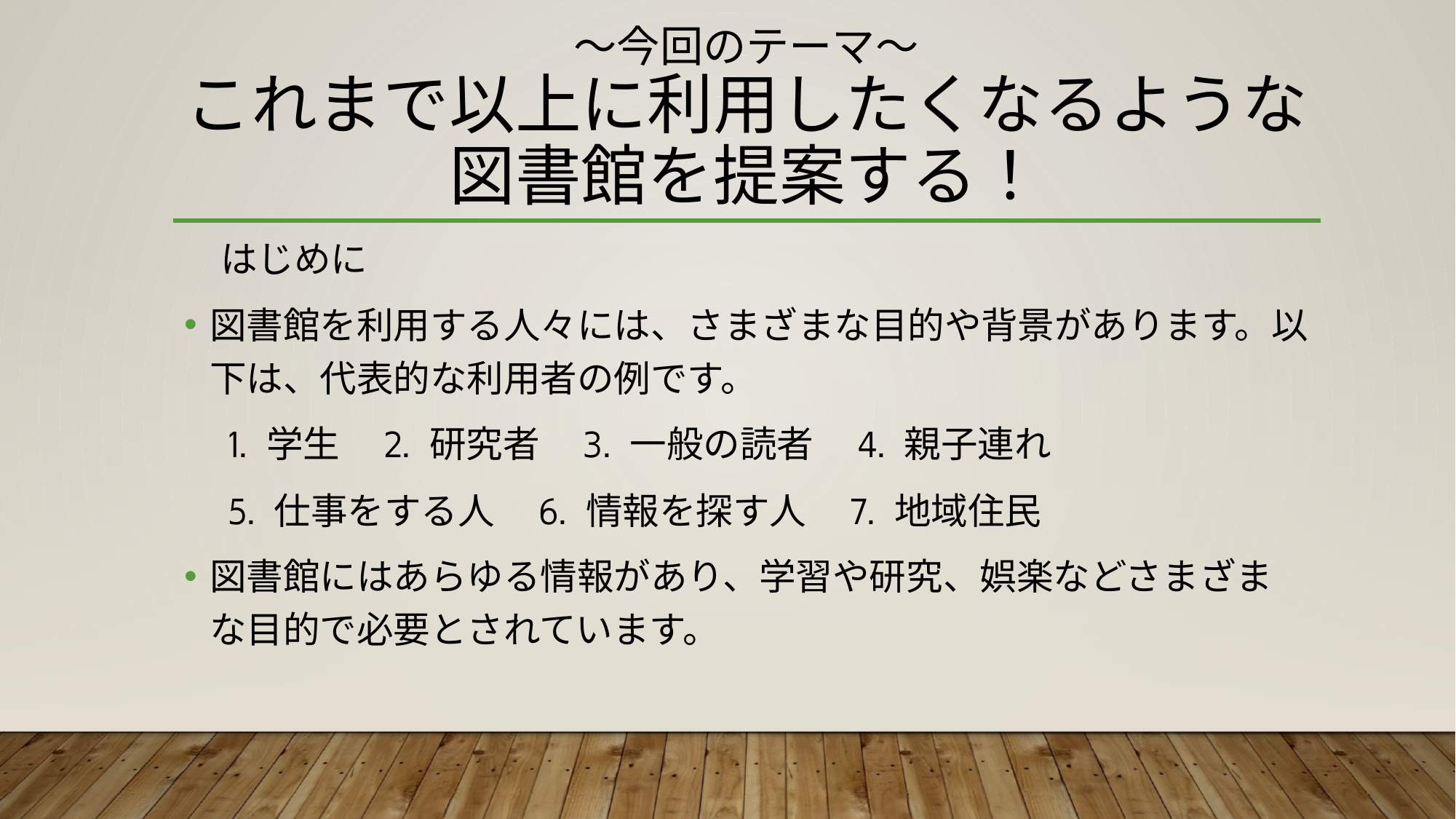

# ～今回のテーマ～ これまで以上に利用したくなるような図書館を提案する！
　はじめに
図書館を利用する人々には、さまざまな目的や背景があります。以下は、代表的な利用者の例です。
　1. 学生　2. 研究者　3. 一般の読者　4. 親子連れ
　5. 仕事をする人　6. 情報を探す人　7. 地域住民
図書館にはあらゆる情報があり、学習や研究、娯楽などさまざまな目的で必要とされています。